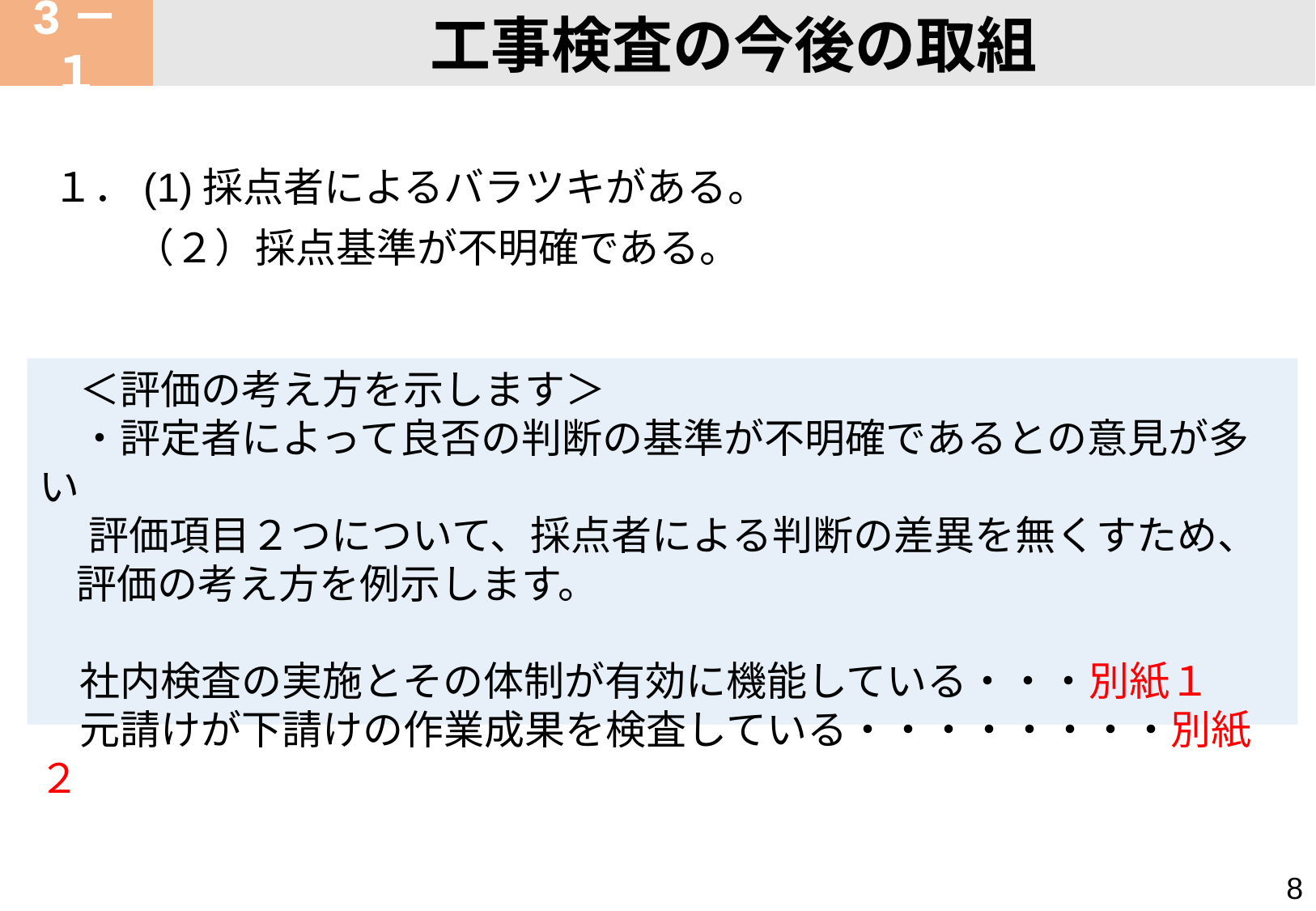

3－１
工事検査の今後の取組
　１．(1)採点者によるバラツキがある。
　　　（２）採点基準が不明確である。

　＜評価の考え方を示します＞
　・評定者によって良否の判断の基準が不明確であるとの意見が多い
　 評価項目２つについて、採点者による判断の差異を無くすため、
   評価の考え方を例示します。

　社内検査の実施とその体制が有効に機能している・・・別紙１
　元請けが下請けの作業成果を検査している・・・・・・・・別紙２

8